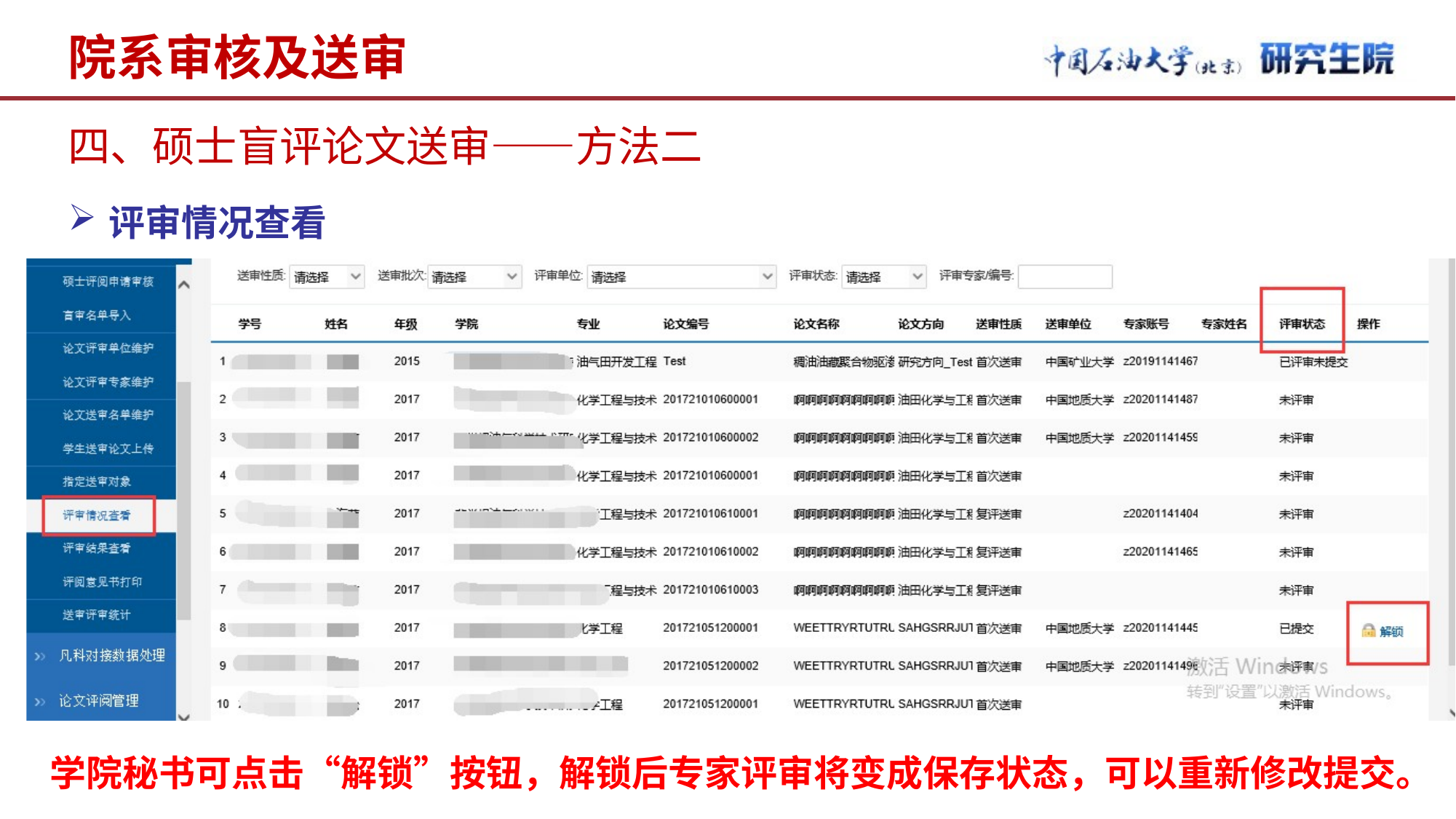

# 院系审核及送审
四、硕士盲评论文送审——方法二
评审情况查看

学院秘书可点击“解锁”按钮，解锁后专家评审将变成保存状态，可以重新修改提交。